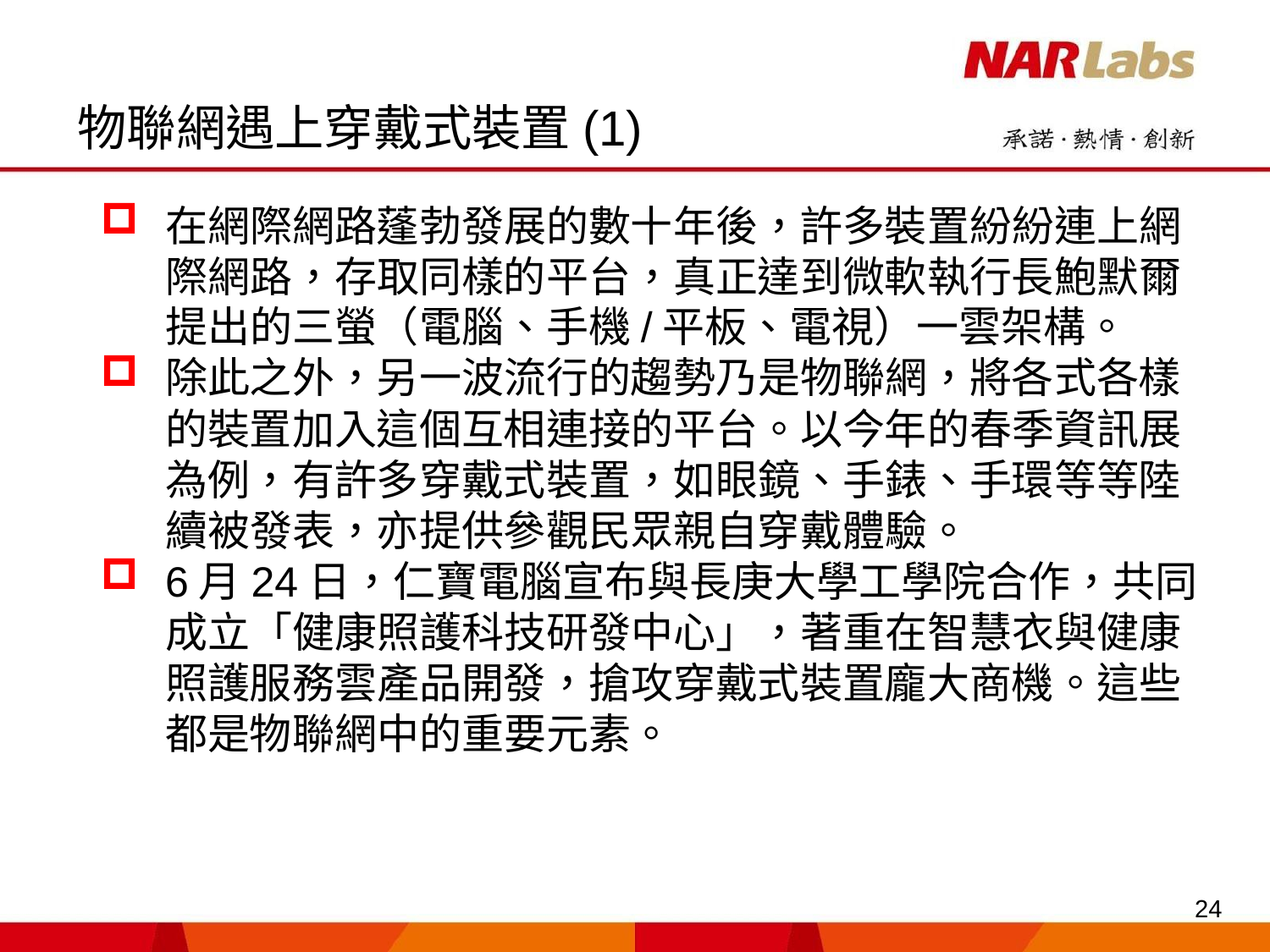

# 物聯網遇上穿戴式裝置(1)
在網際網路蓬勃發展的數十年後，許多裝置紛紛連上網際網路，存取同樣的平台，真正達到微軟執行長鮑默爾提出的三螢（電腦、手機/平板、電視）一雲架構。
除此之外，另一波流行的趨勢乃是物聯網，將各式各樣的裝置加入這個互相連接的平台。以今年的春季資訊展為例，有許多穿戴式裝置，如眼鏡、手錶、手環等等陸續被發表，亦提供參觀民眾親自穿戴體驗。
6月24日，仁寶電腦宣布與長庚大學工學院合作，共同成立「健康照護科技研發中心」，著重在智慧衣與健康照護服務雲產品開發，搶攻穿戴式裝置龐大商機。這些都是物聯網中的重要元素。

24